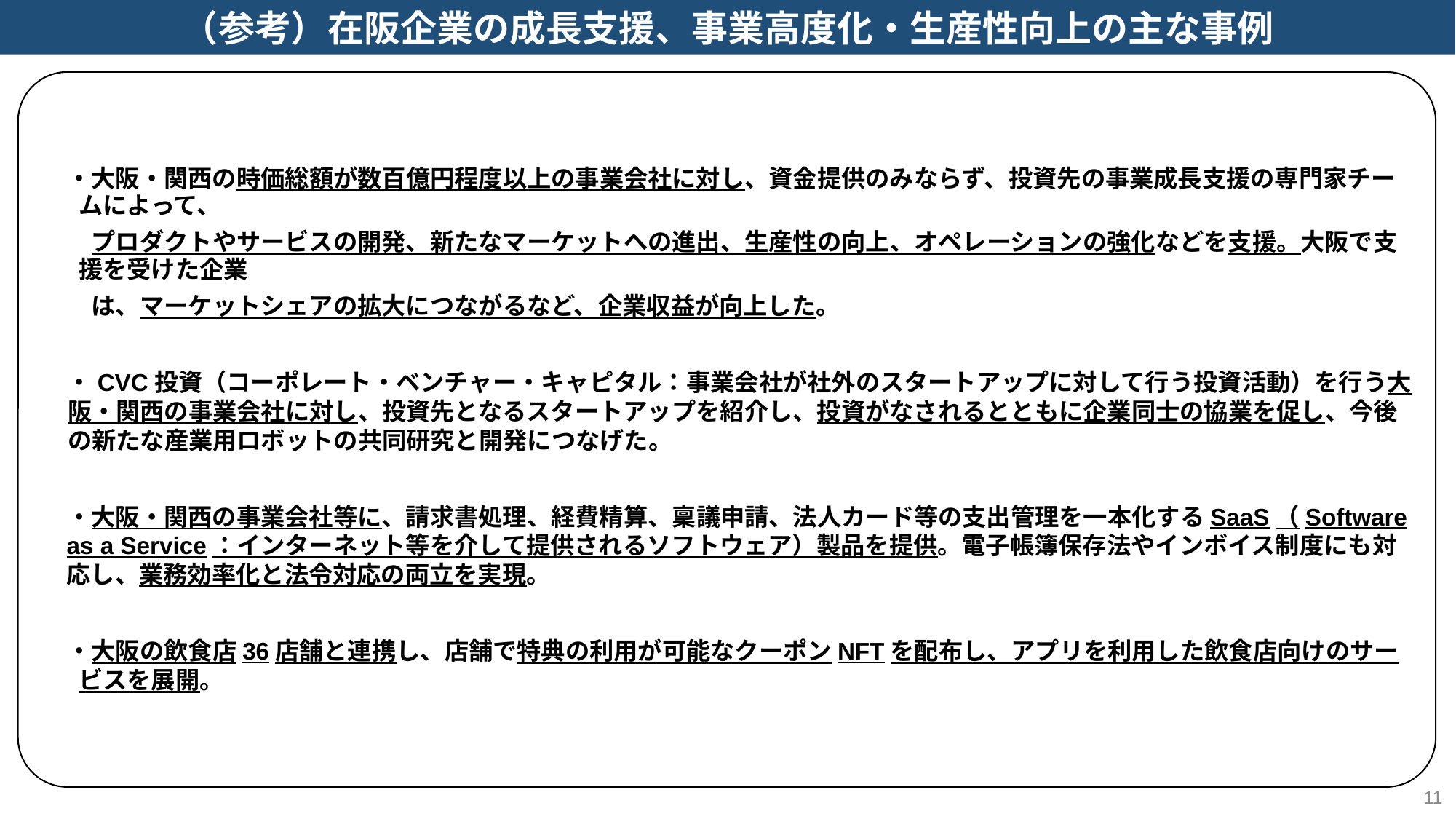

（参考）在阪企業の成長支援、事業高度化・生産性向上の主な事例
　・大阪・関西の時価総額が数百億円程度以上の事業会社に対し、資金提供のみならず、投資先の事業成長支援の専門家チームによって、
　　プロダクトやサービスの開発、新たなマーケットへの進出、生産性の向上、オペレーションの強化などを支援。大阪で支援を受けた企業
　　は、マーケットシェアの拡大につながるなど、企業収益が向上した。

　・CVC投資（コーポレート・ベンチャー・キャピタル：事業会社が社外のスタートアップに対して行う投資活動）を行う大阪・関西の事業会社に対し、投資先となるスタートアップを紹介し、投資がなされるとともに企業同士の協業を促し、今後の新たな産業用ロボットの共同研究と開発につなげた。

　・大阪・関西の事業会社等に、請求書処理、経費精算、稟議申請、法人カード等の支出管理を一本化するSaaS（Software as a Service：インターネット等を介して提供されるソフトウェア）製品を提供。電子帳簿保存法やインボイス制度にも対応し、業務効率化と法令対応の両立を実現。

　・⼤阪の飲⾷店36店舗と連携し、店舗で特典の利⽤が可能なクーポンNFTを配布し、アプリを利用した飲食店向けのサービスを展開。
11